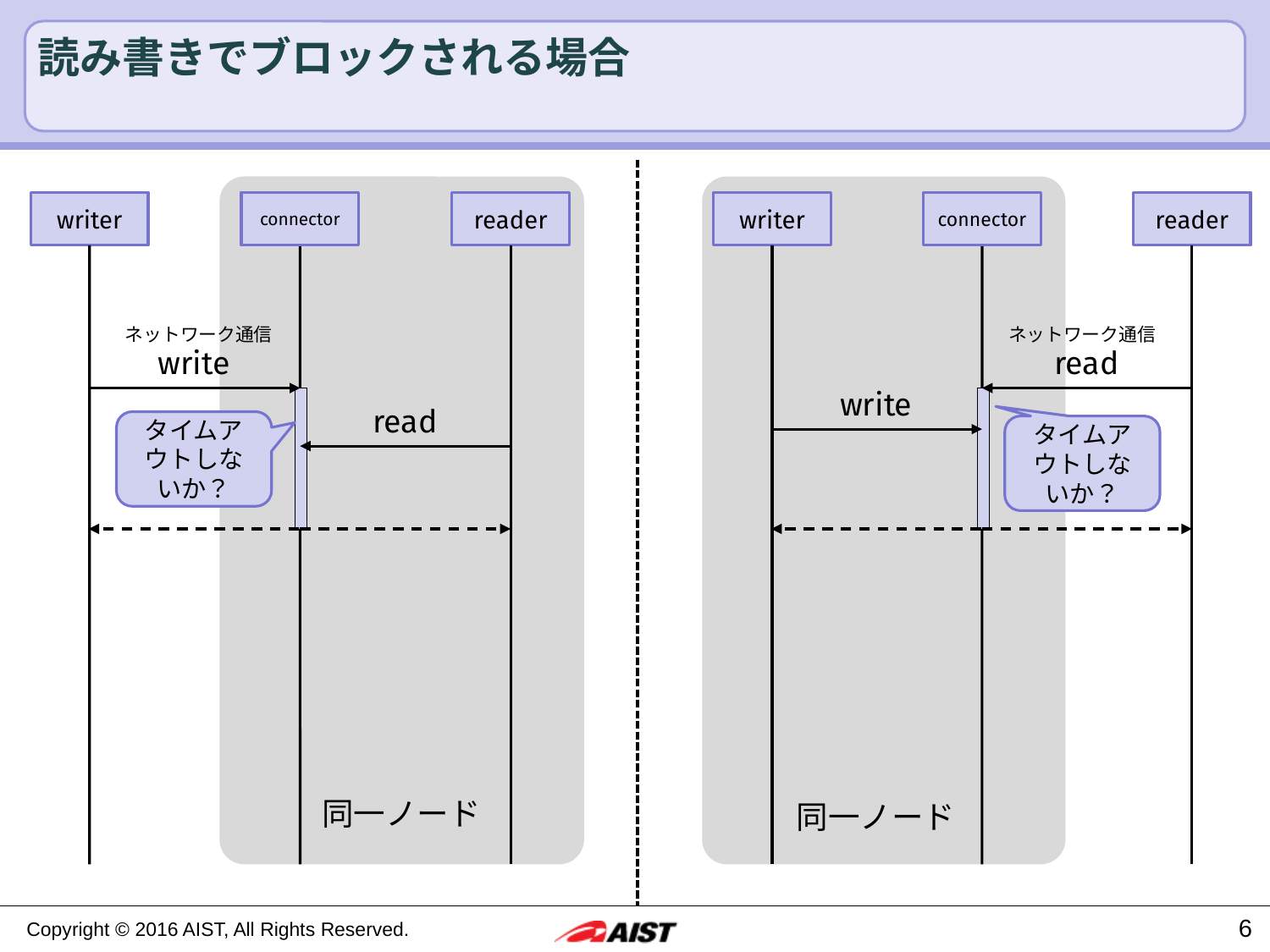

# 読み書きでブロックされる場合

writer
connector
reader
writer
connector
reader
ネットワーク通信
ネットワーク通信
read
write
write

read
タイムアウトしないか？
タイムアウトしないか？
同一ノード
同一ノード
6